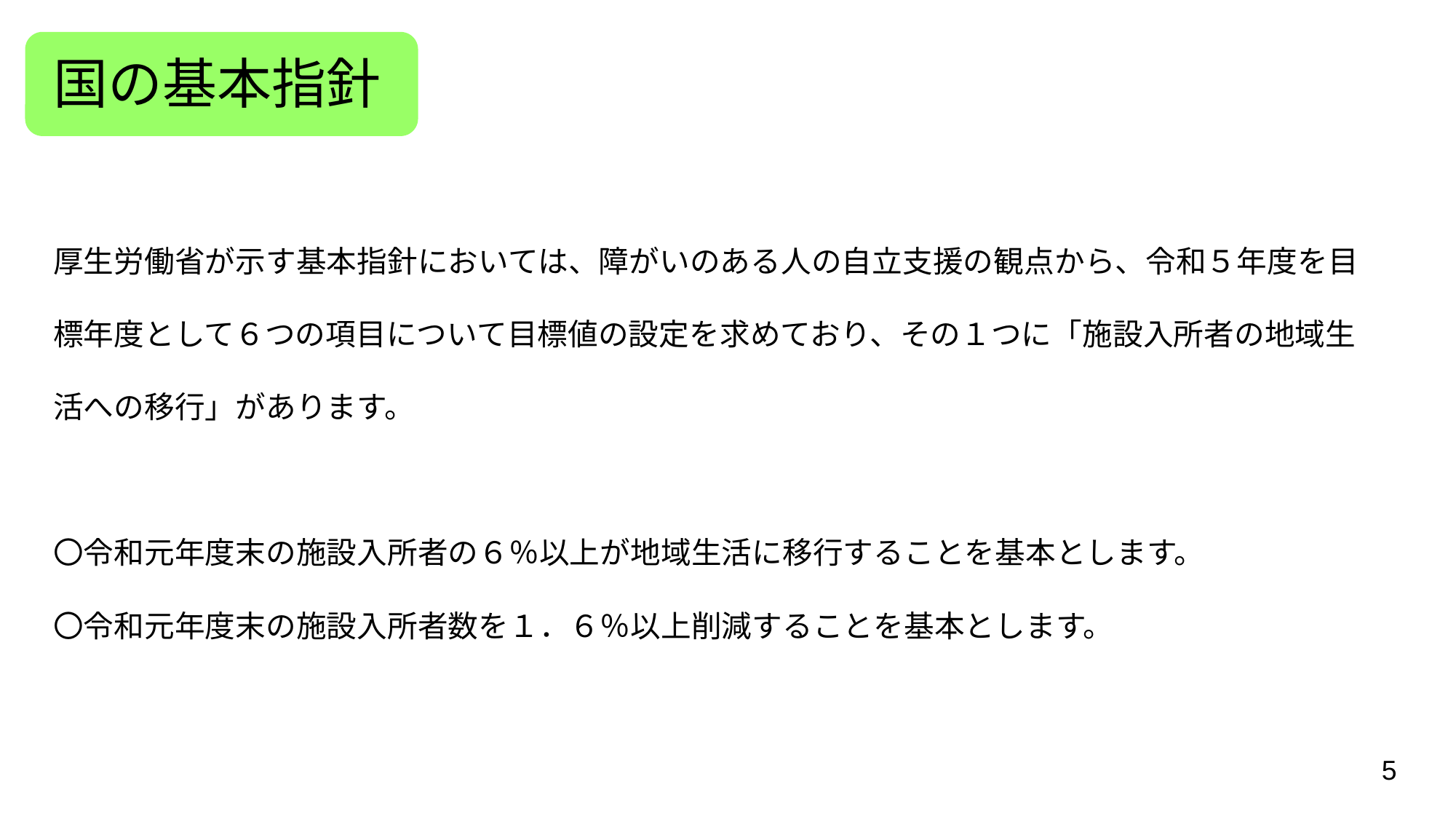

# 国の基本指針
厚生労働省が示す基本指針においては、障がいのある人の自立支援の観点から、令和５年度を目標年度として６つの項目について目標値の設定を求めており、その１つに「施設入所者の地域生活への移行」があります。

〇令和元年度末の施設入所者の６％以上が地域生活に移行することを基本とします。
〇令和元年度末の施設入所者数を１．６％以上削減することを基本とします。
5